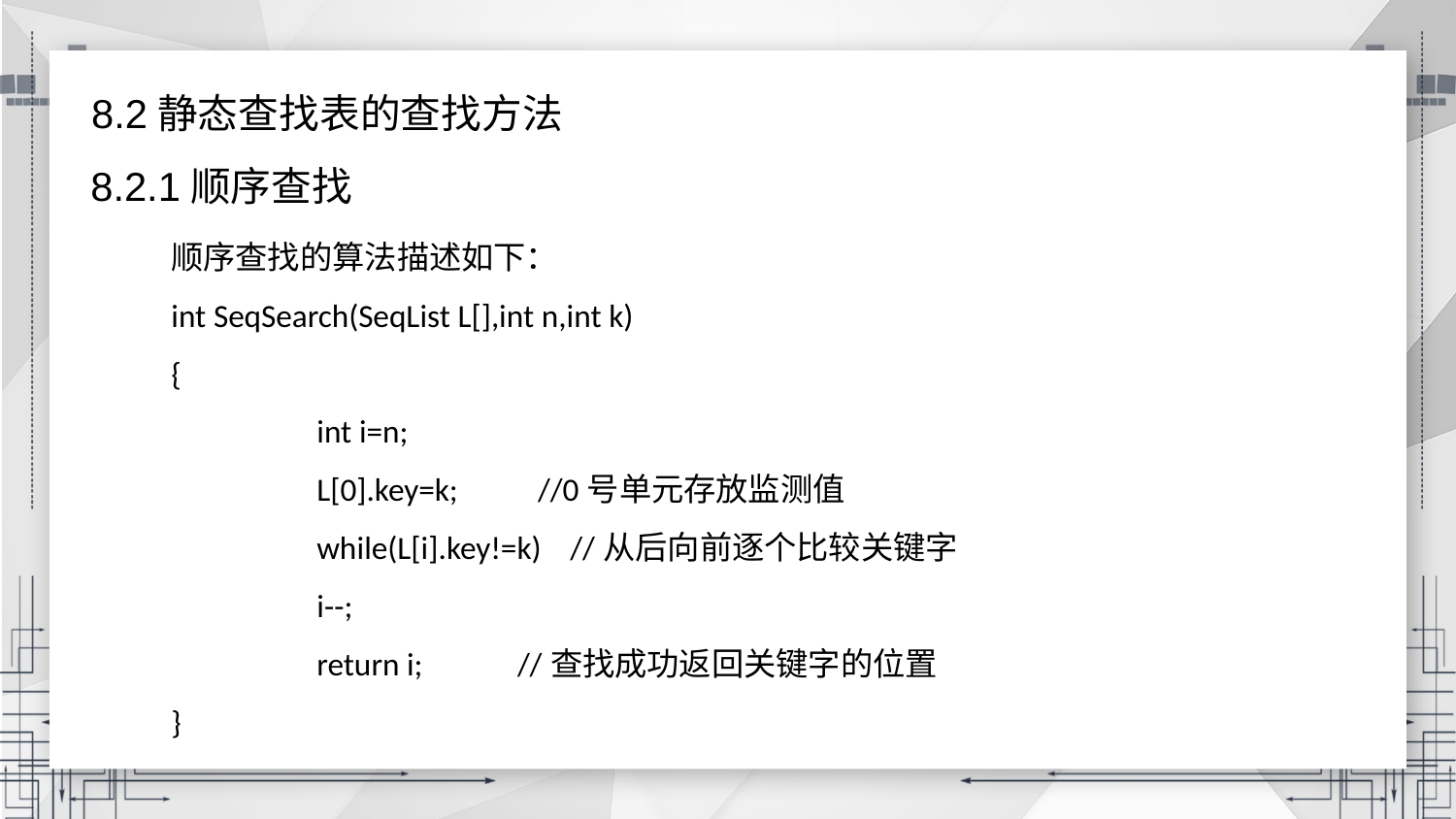

8.2静态查找表的查找方法
8.2.1顺序查找
顺序查找的算法描述如下：
int SeqSearch(SeqList L[],int n,int k)
{
	int i=n;
	L[0].key=k;           //0号单元存放监测值
	while(L[i].key!=k)    //从后向前逐个比较关键字
	i--;
	return i;             //查找成功返回关键字的位置
}